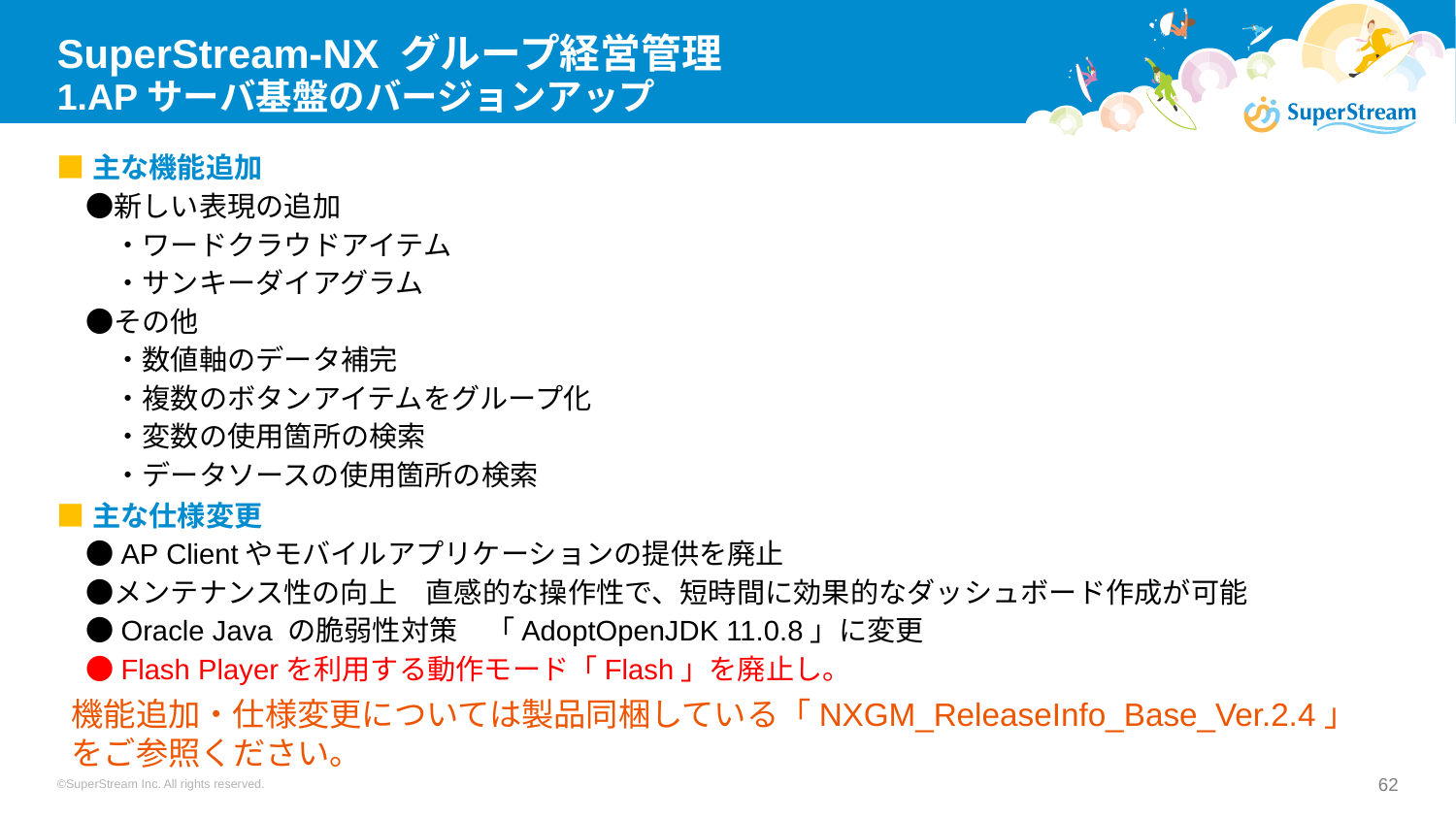

# SuperStream-NX グループ経営管理 1.APサーバ基盤のバージョンアップ
■主な機能追加
　●新しい表現の追加
　　・ワードクラウドアイテム
　　・サンキーダイアグラム
　●その他
　　・数値軸のデータ補完
　　・複数のボタンアイテムをグループ化
　　・変数の使用箇所の検索
　　・データソースの使用箇所の検索
■主な仕様変更
　●AP Clientやモバイルアプリケーションの提供を廃止
　●メンテナンス性の向上　直感的な操作性で、短時間に効果的なダッシュボード作成が可能
　●Oracle Java の脆弱性対策　「AdoptOpenJDK 11.0.8」に変更
　●Flash Playerを利用する動作モード「Flash」を廃止し。

機能追加・仕様変更については製品同梱している「NXGM_ReleaseInfo_Base_Ver.2.4」をご参照ください。

©SuperStream Inc. All rights reserved.
62